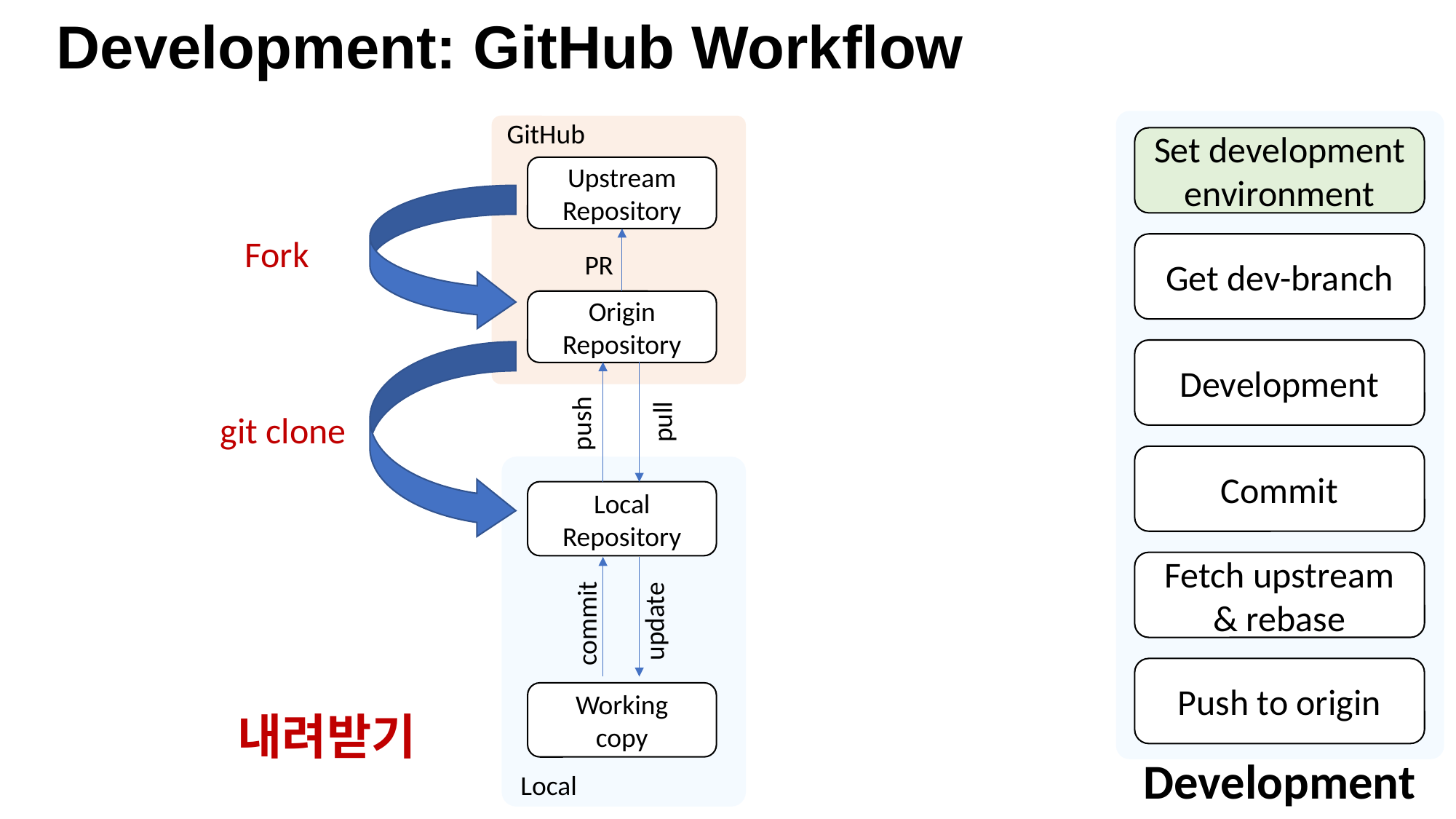

Development: GitHub Workflow
GitHub

Set development environment
Upstream
Repository

Fork
Get dev-branch
PR
Origin
Repository
Development

pull
push
git clone
Commit

Local
Repository
Fetch upstream & rebase
update
commit
Push to origin
Working
copy
내려받기
Development
Local